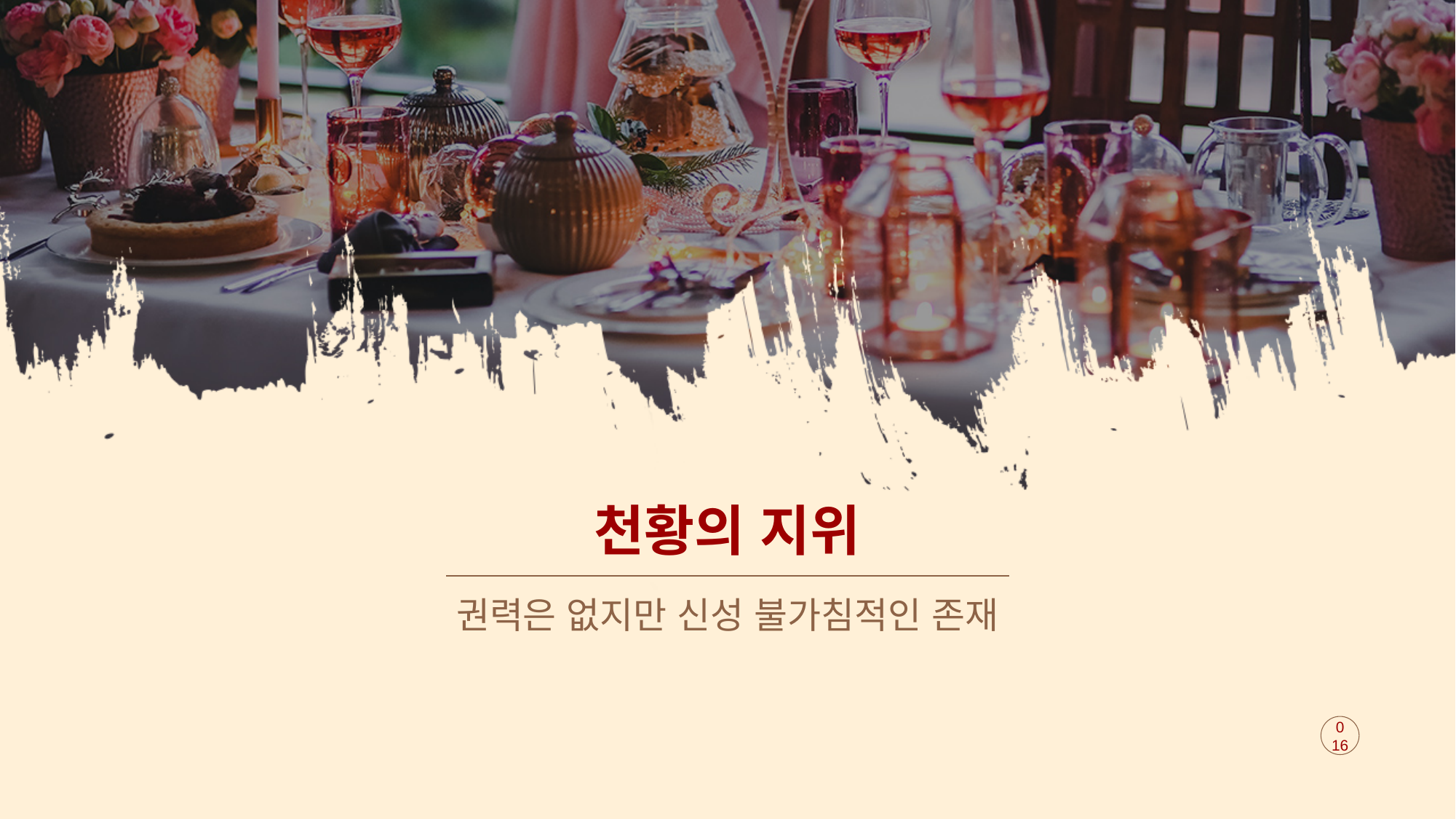

# 천황의 지위
권력은 없지만 신성 불가침적인 존재
016